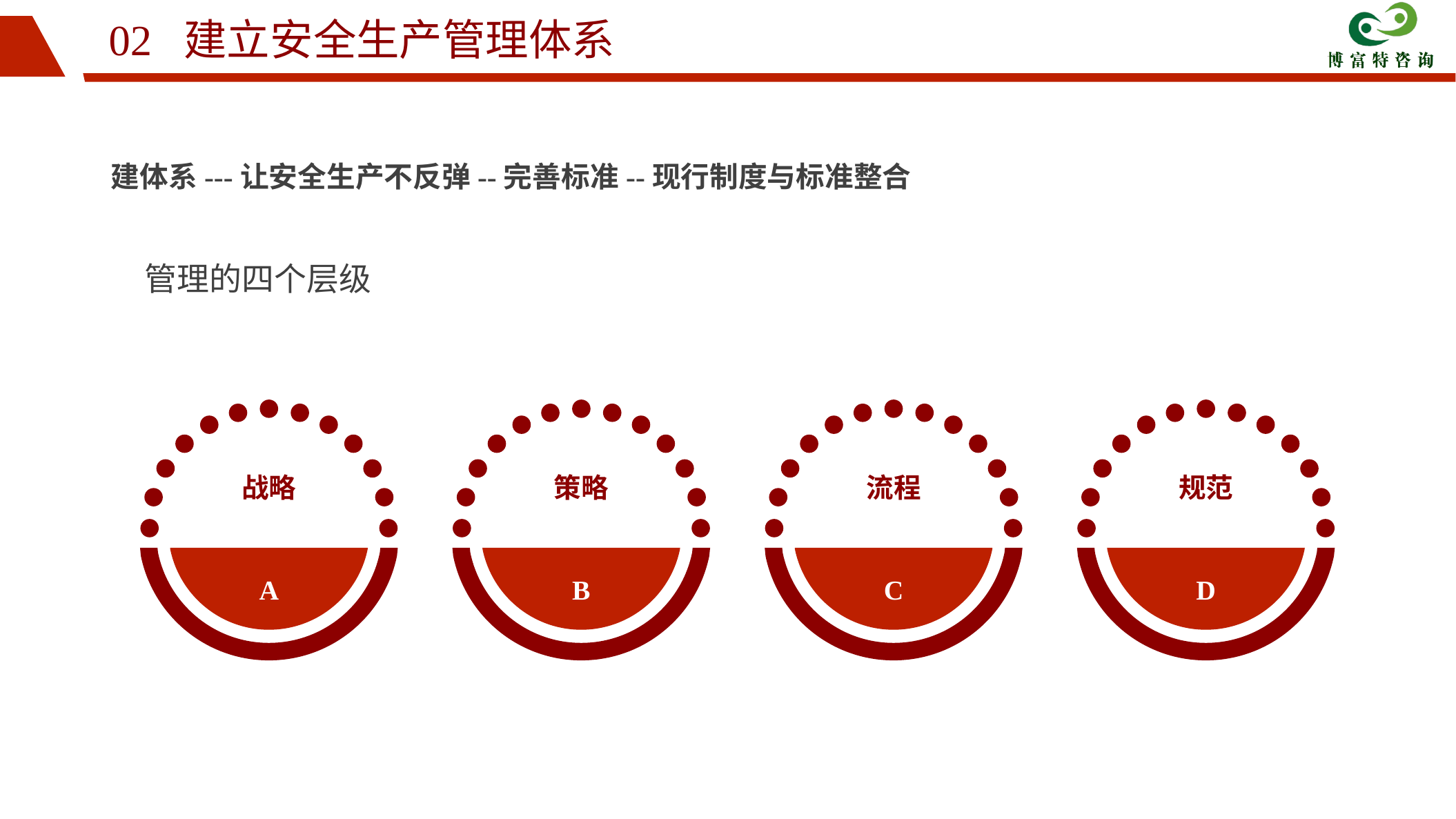

02  建立安全生产管理体系

建体系---让安全生产不反弹--完善标准--现行制度与标准整合
管理的四个层级

战略

A

策略

B

流程

C

规范

D